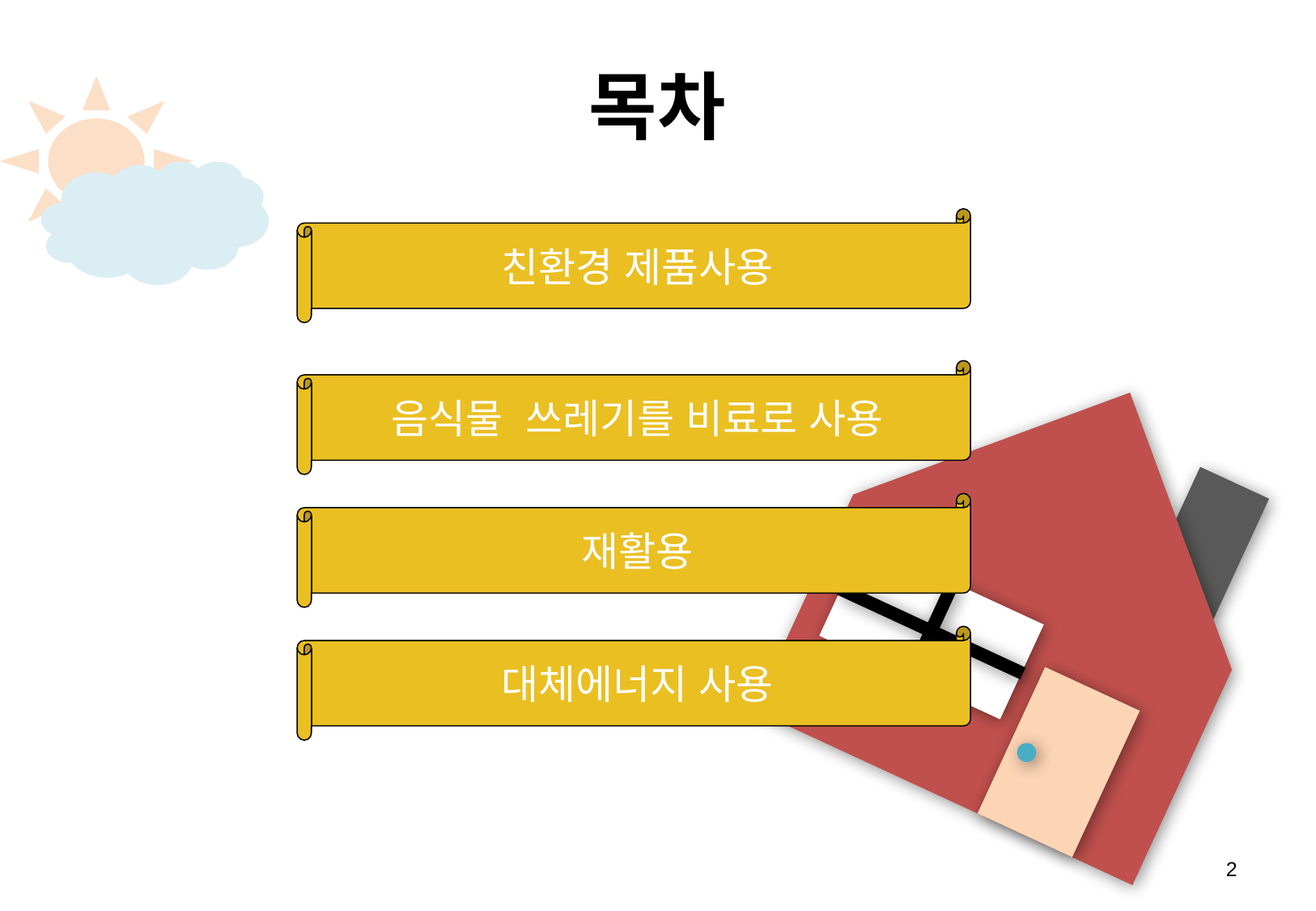

# 목차
친환경 제품사용
음식물  쓰레기를 비료로 사용
재활용
대체에너지 사용
2